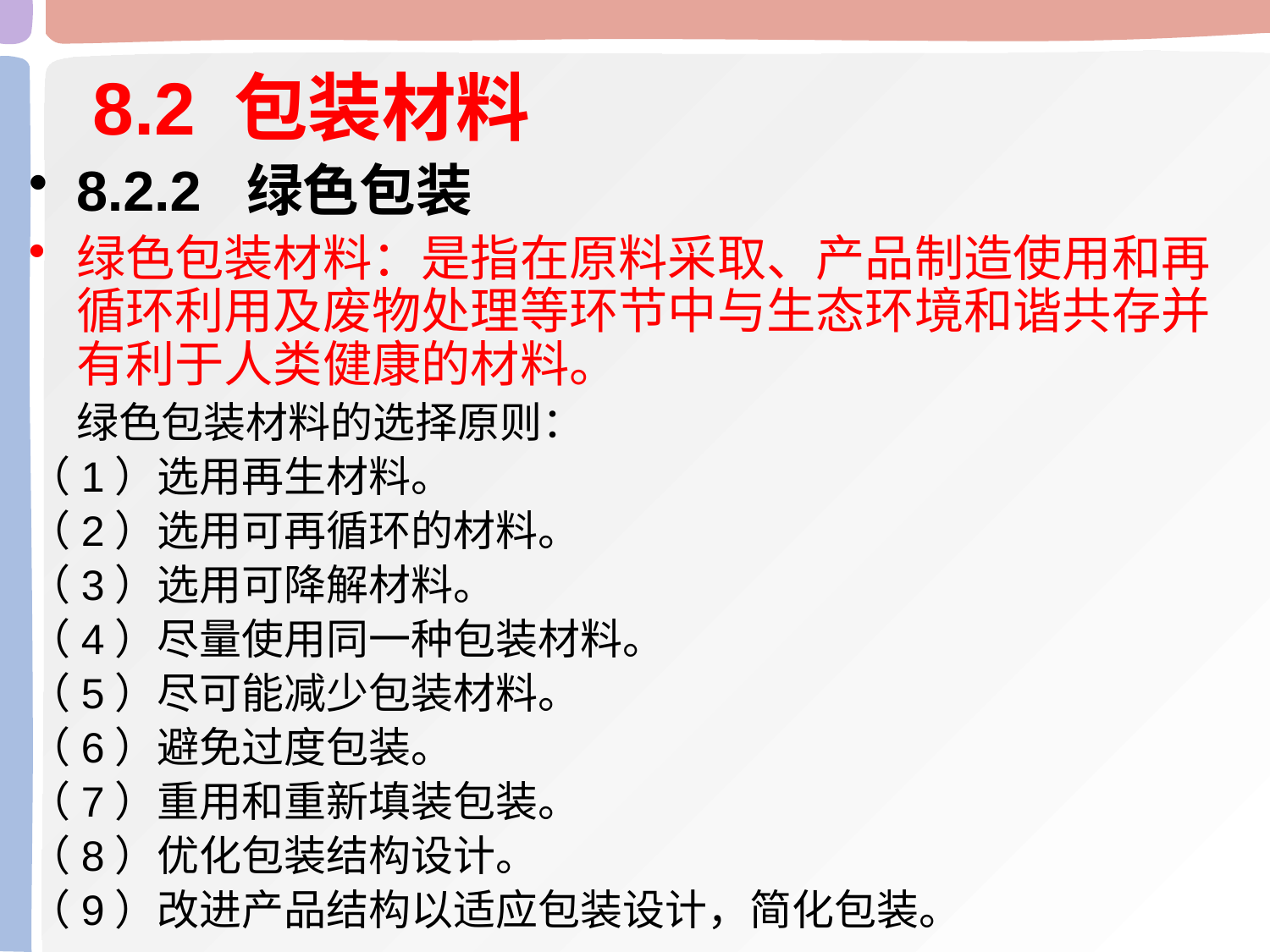

# 8.2 包装材料
8.2.2  绿色包装
绿色包装材料：是指在原料采取、产品制造使用和再循环利用及废物处理等环节中与生态环境和谐共存并有利于人类健康的材料。
    绿色包装材料的选择原则：
（1）选用再生材料。
（2）选用可再循环的材料。
（3）选用可降解材料。
（4）尽量使用同一种包装材料。
（5）尽可能减少包装材料。
（6）避免过度包装。
（7）重用和重新填装包装。
（8）优化包装结构设计。
（9）改进产品结构以适应包装设计，简化包装。